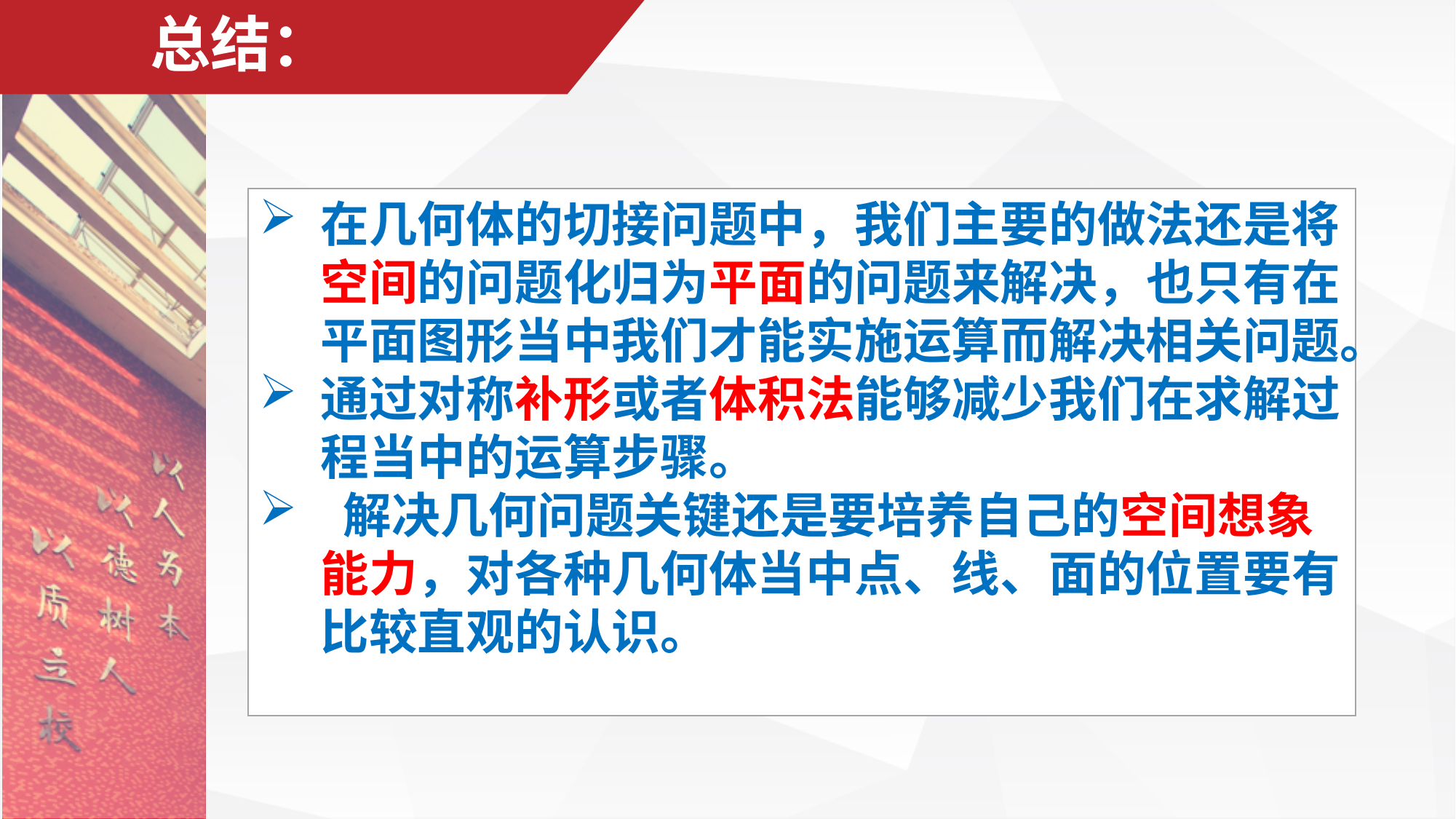

# 总结：
在几何体的切接问题中，我们主要的做法还是将空间的问题化归为平面的问题来解决，也只有在平面图形当中我们才能实施运算而解决相关问题。
通过对称补形或者体积法能够减少我们在求解过程当中的运算步骤。
 解决几何问题关键还是要培养自己的空间想象能力，对各种几何体当中点、线、面的位置要有比较直观的认识。